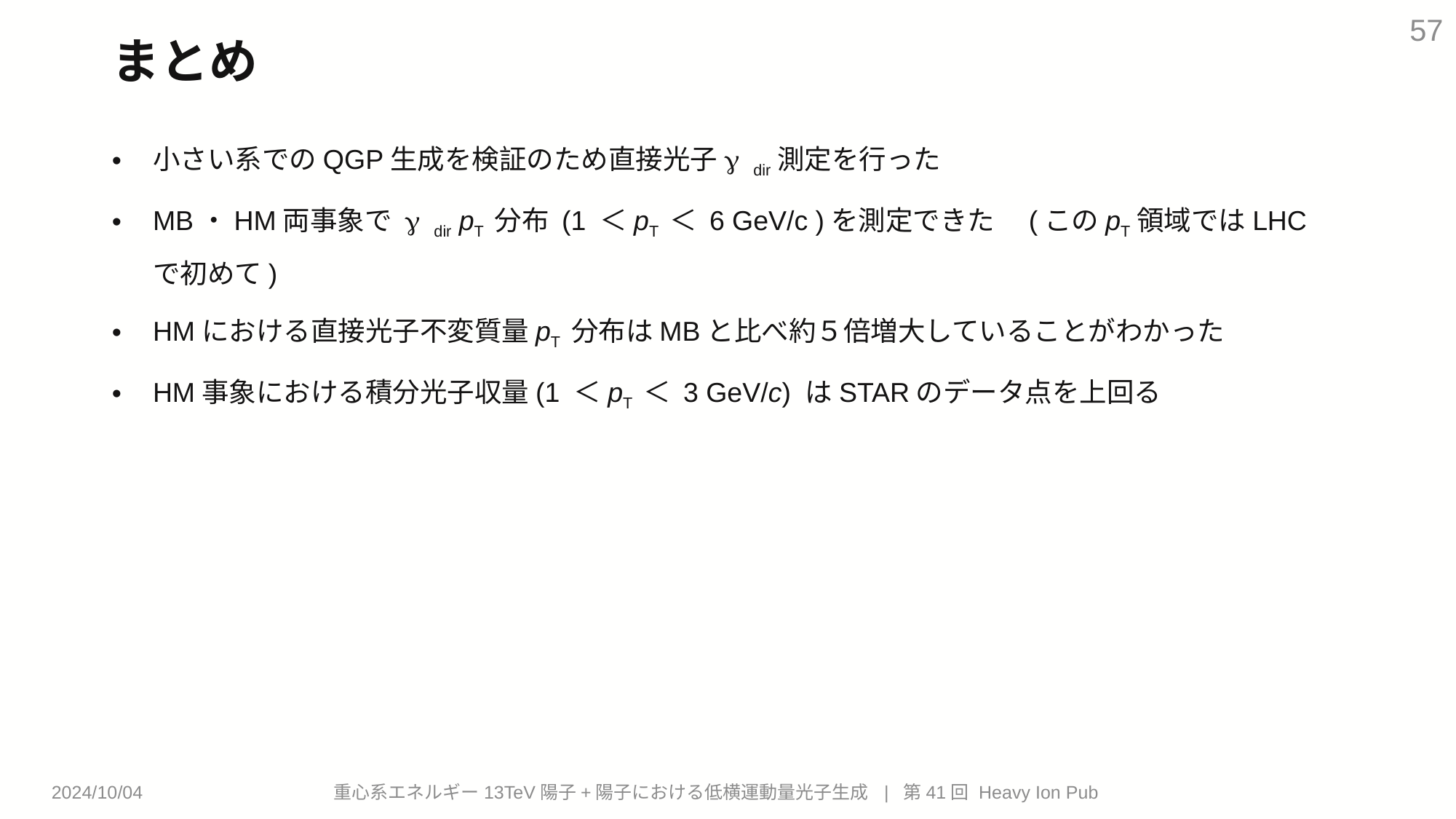

57
まとめ
小さい系でのQGP生成を検証のため直接光子γ dir測定を行った
MB・HM両事象で γ dir pT 分布 (1 ＜pT ＜ 6 GeV/c )を測定できた　(このpT領域ではLHCで初めて)
HMにおける直接光子不変質量pT 分布はMBと比べ約５倍増大していることがわかった
HM事象における積分光子収量(1 ＜pT ＜ 3 GeV/c) はSTARのデータ点を上回る

重心系エネルギー13TeV陽子+陽子における低横運動量光子生成  |  第41回 Heavy Ion Pub